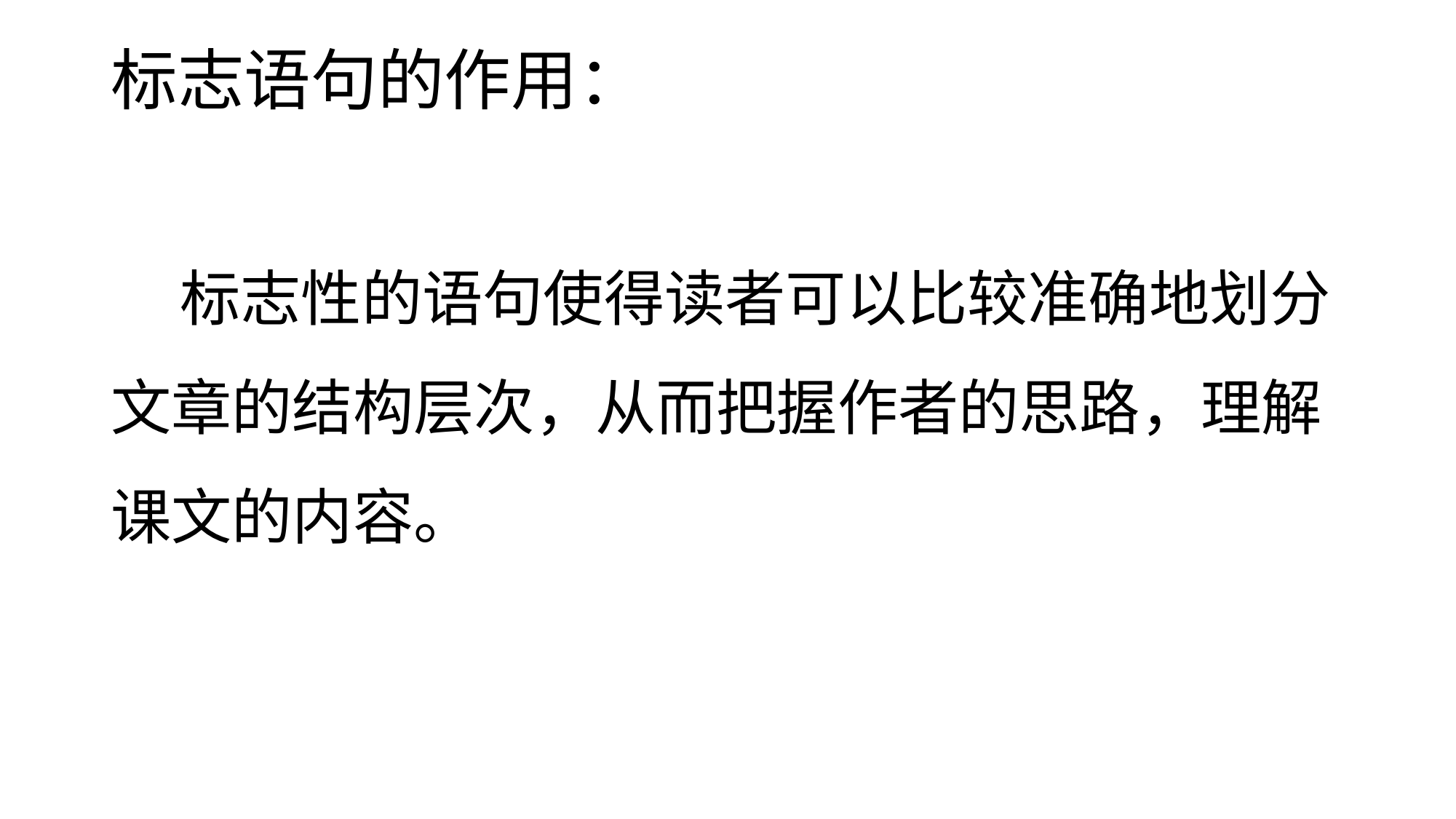

# 标志语句的作用：
    标志性的语句使得读者可以比较准确地划分文章的结构层次，从而把握作者的思路，理解课文的内容。